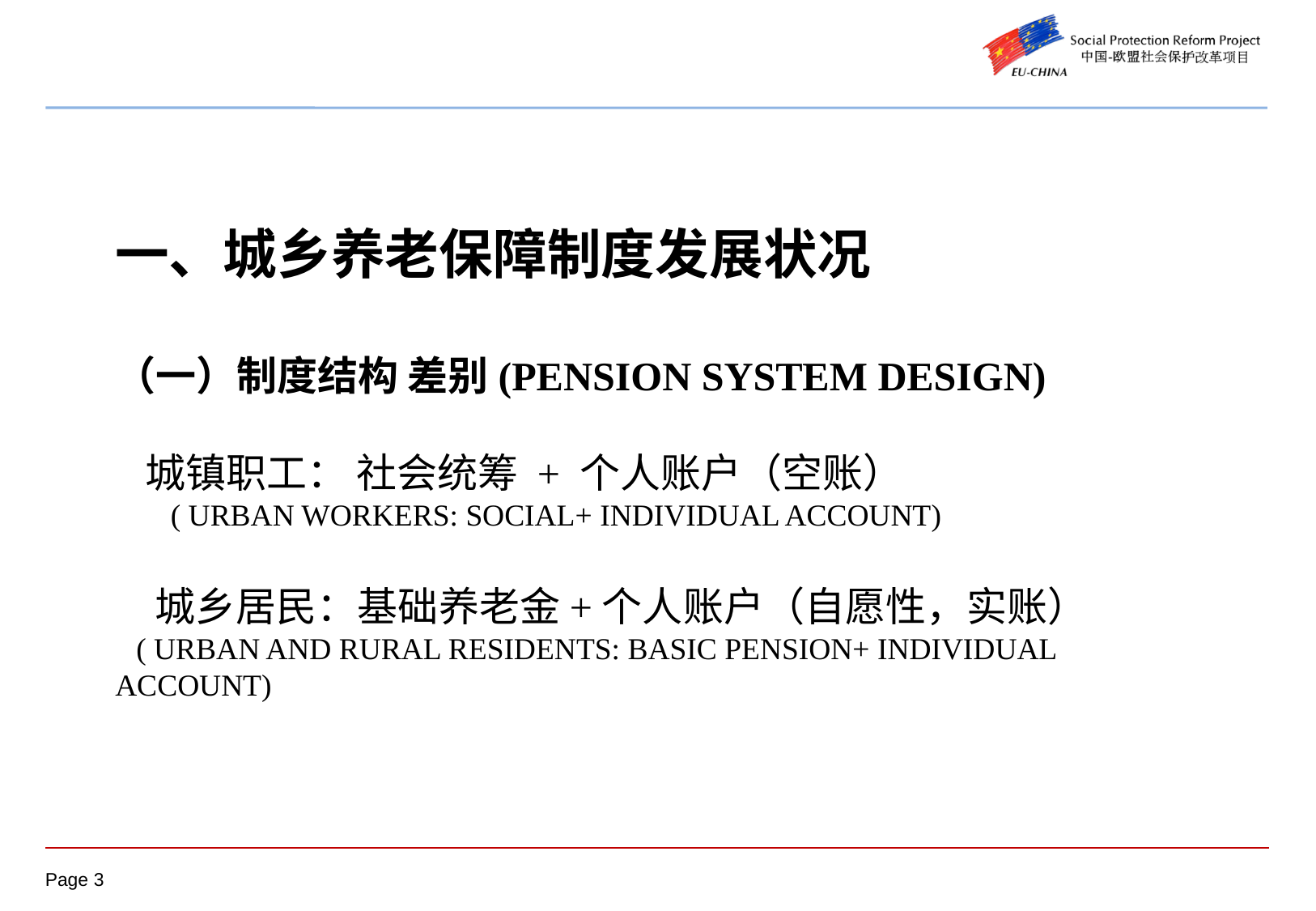

# 一、城乡养老保障制度发展状况 （一）制度结构 差别(Pension system Design) 城镇职工： 社会统筹 + 个人账户（空账） ( Urban workers: social+ individual account) 城乡居民：基础养老金+个人账户（自愿性，实账） ( Urban and rural residents: Basic pension+ individual account)